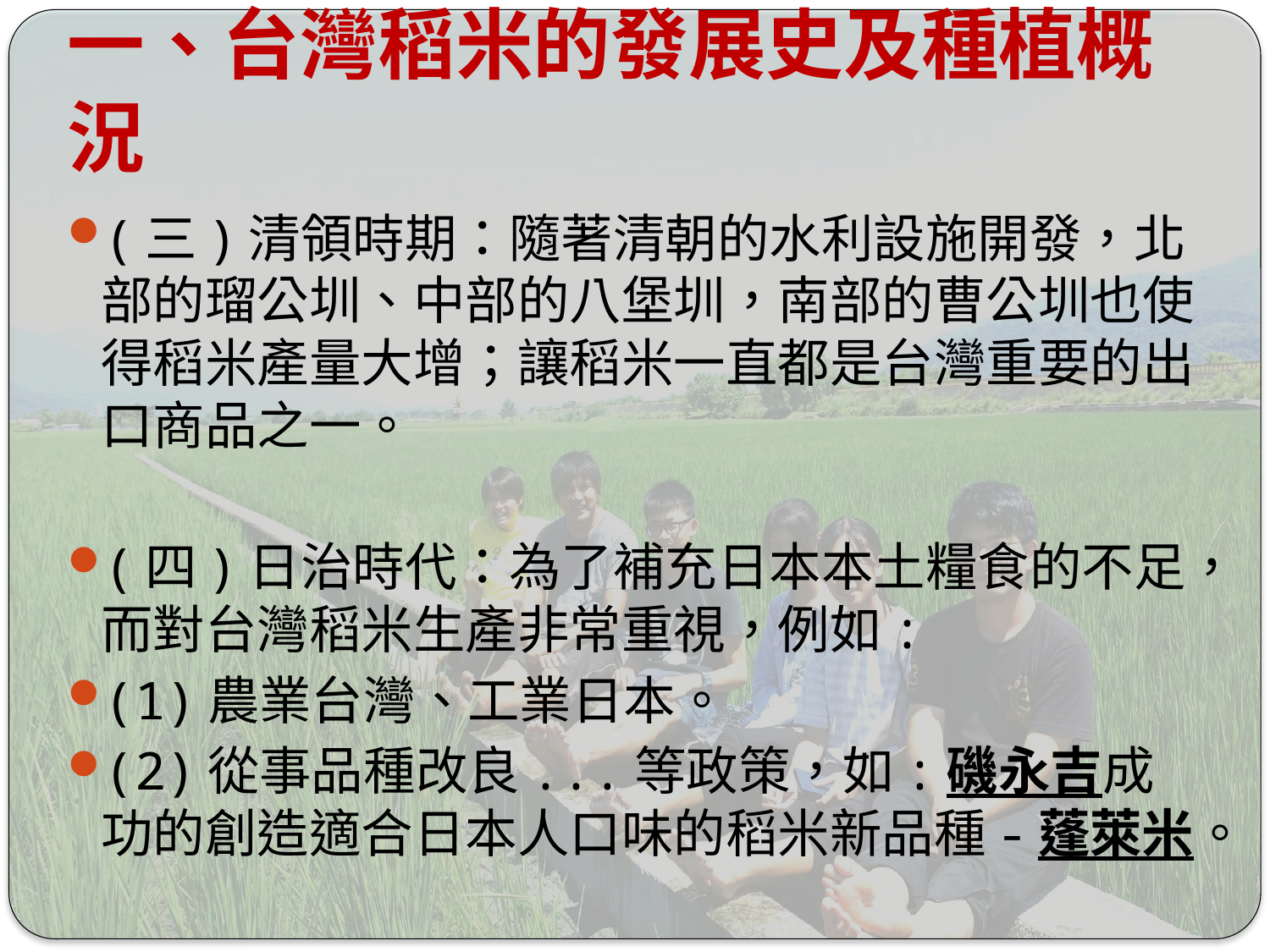

# 一、台灣稻米的發展史及種植概況
(三)清領時期：隨著清朝的水利設施開發，北部的瑠公圳、中部的八堡圳，南部的曹公圳也使得稻米產量大增；讓稻米一直都是台灣重要的出口商品之一。

(四)日治時代：為了補充日本本土糧食的不足，而對台灣稻米生產非常重視，例如:
(1)農業台灣、工業日本。
(2)從事品種改良...等政策，如:磯永吉成功的創造適合日本人口味的稻米新品種-蓬萊米。